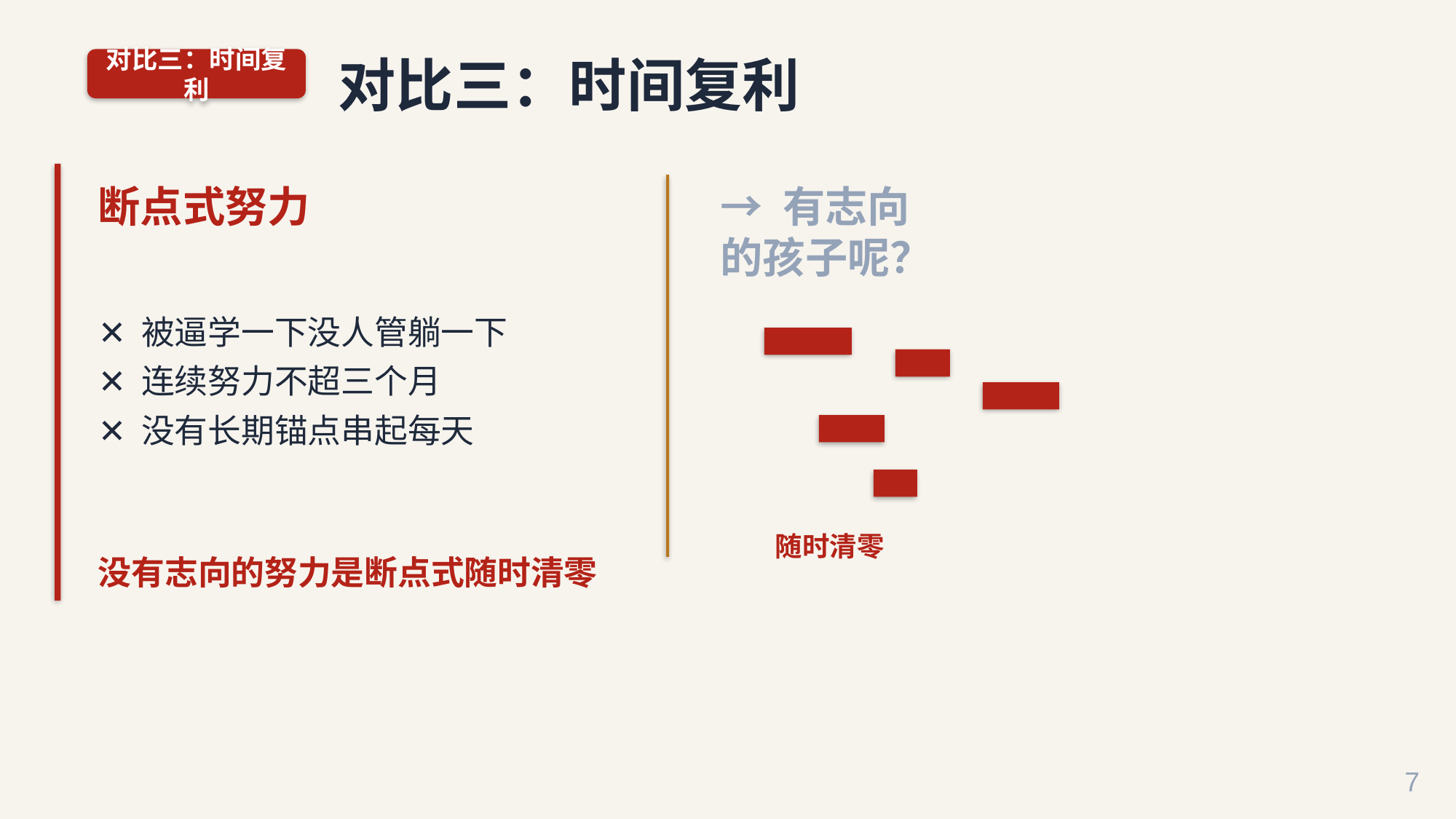

对比三：时间复利
对比三：时间复利

断点式努力

→ 有志向
的孩子呢？
✕ 被逼学一下没人管躺一下
✕ 连续努力不超三个月
✕ 没有长期锚点串起每天

随时清零
没有志向的努力是断点式随时清零
7